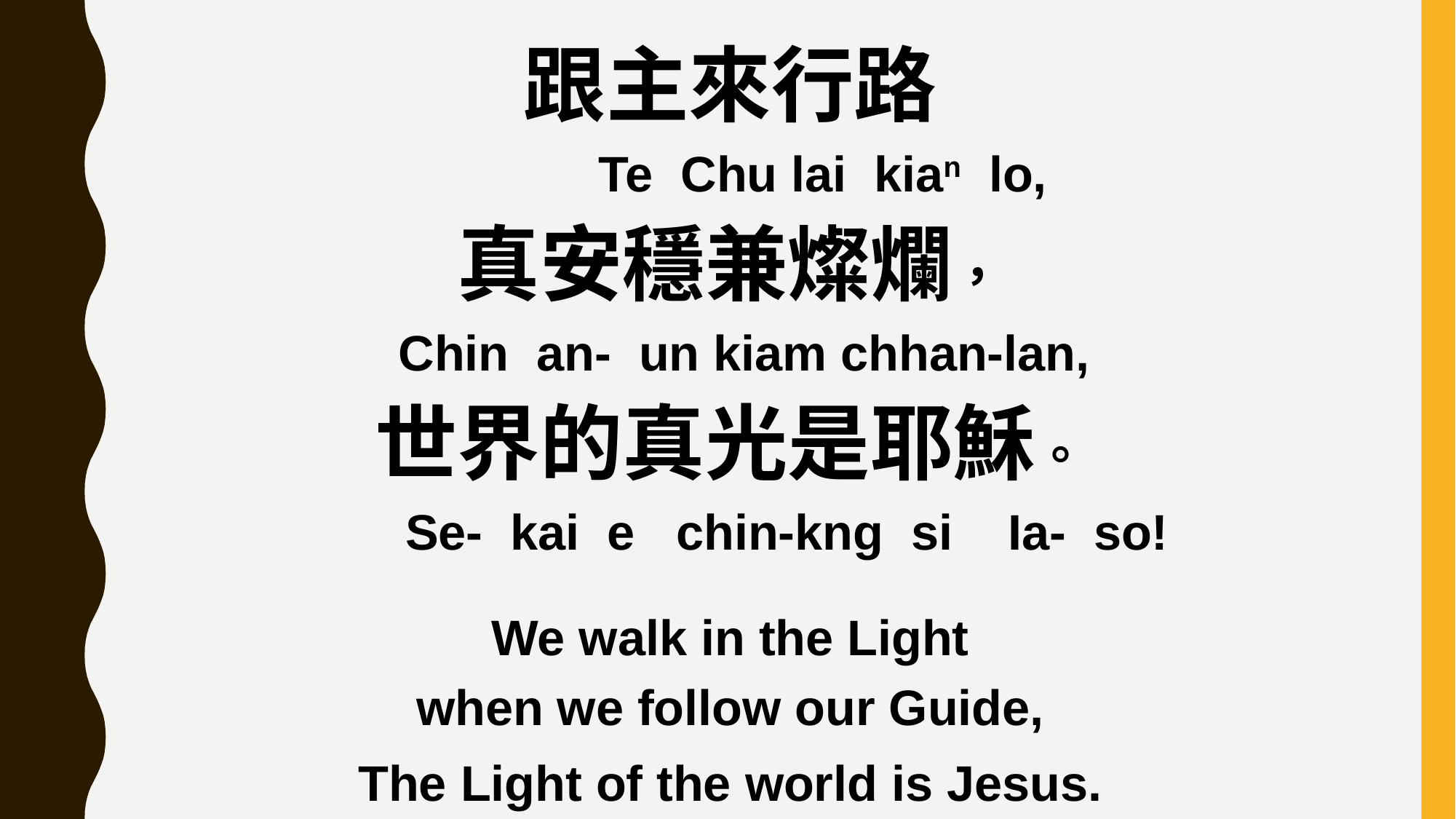

跟主來行路
                             Te  Chu lai  kian  lo,
真安穩兼燦爛，
  Chin  an-  un kiam chhan-lan,
世界的真光是耶穌。
               Se-  kai  e   chin-kng  si    Ia-  so!

We walk in the Light
when we follow our Guide,
The Light of the world is Jesus.